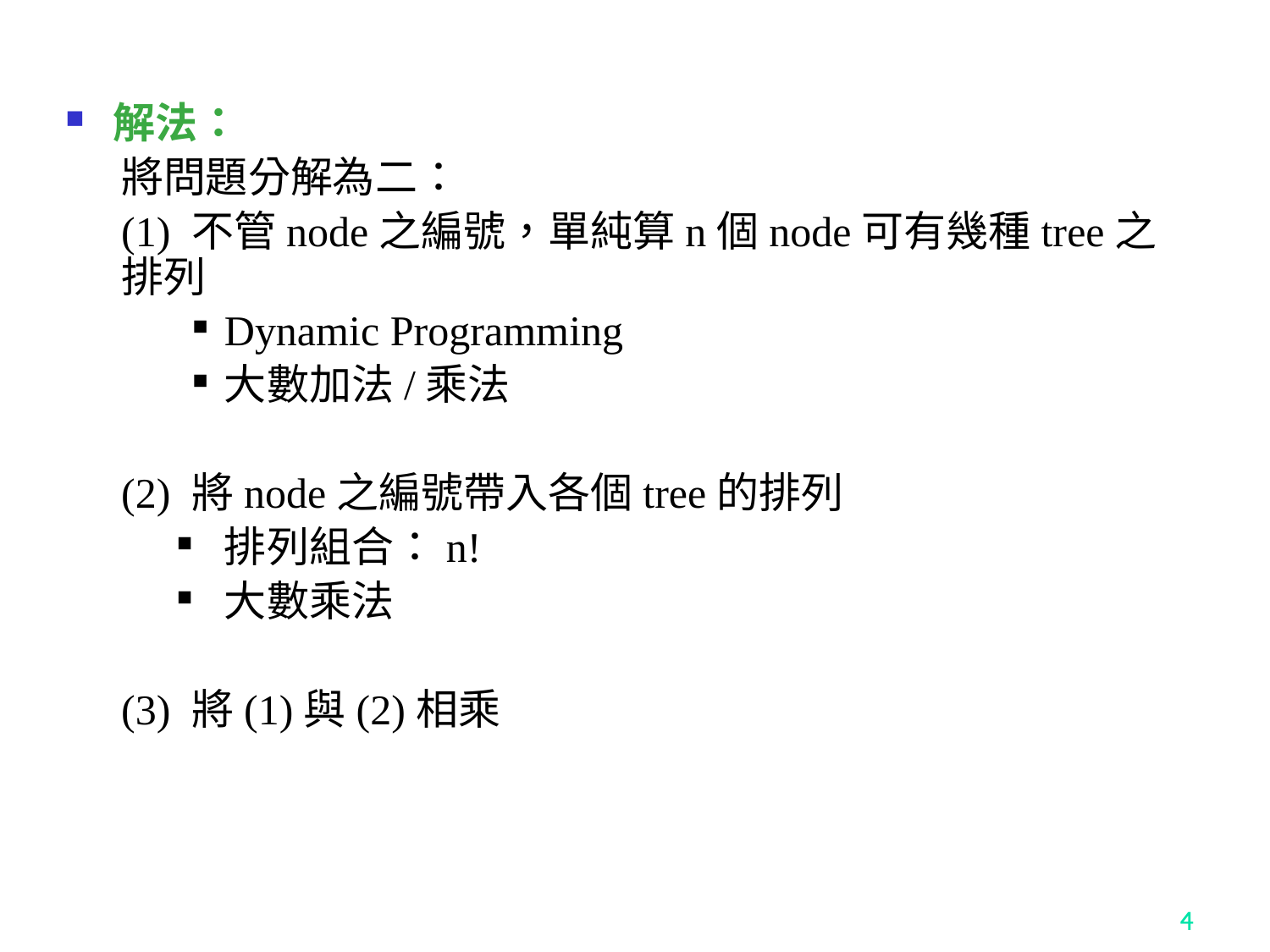

解法：
將問題分解為二：
(1) 不管node之編號，單純算n個node可有幾種tree之排列
Dynamic Programming
大數加法/乘法

(2) 將node之編號帶入各個tree的排列
排列組合：n!
大數乘法

(3) 將(1)與(2)相乘
4